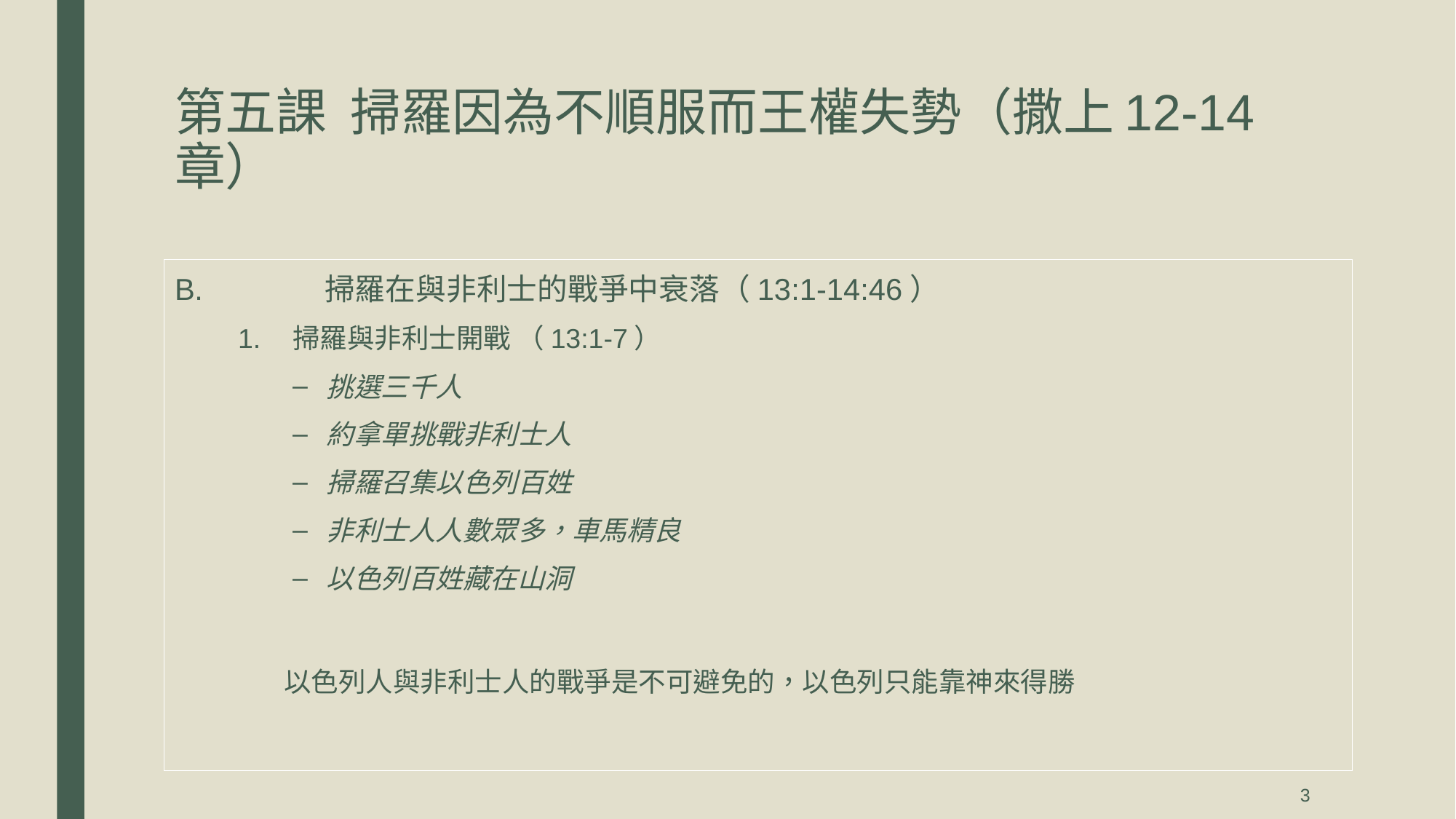

# 第五課  掃羅因為不順服而王權失勢（撒上12-14章）
	掃羅在與非利士的戰爭中衰落（13:1-14:46）
掃羅與非利士開戰 （13:1-7）
挑選三千人
約拿單挑戰非利士人
掃羅召集以色列百姓
非利士人人數眾多，車馬精良
以色列百姓藏在山洞

	以色列人與非利士人的戰爭是不可避免的，以色列只能靠神來得勝

3